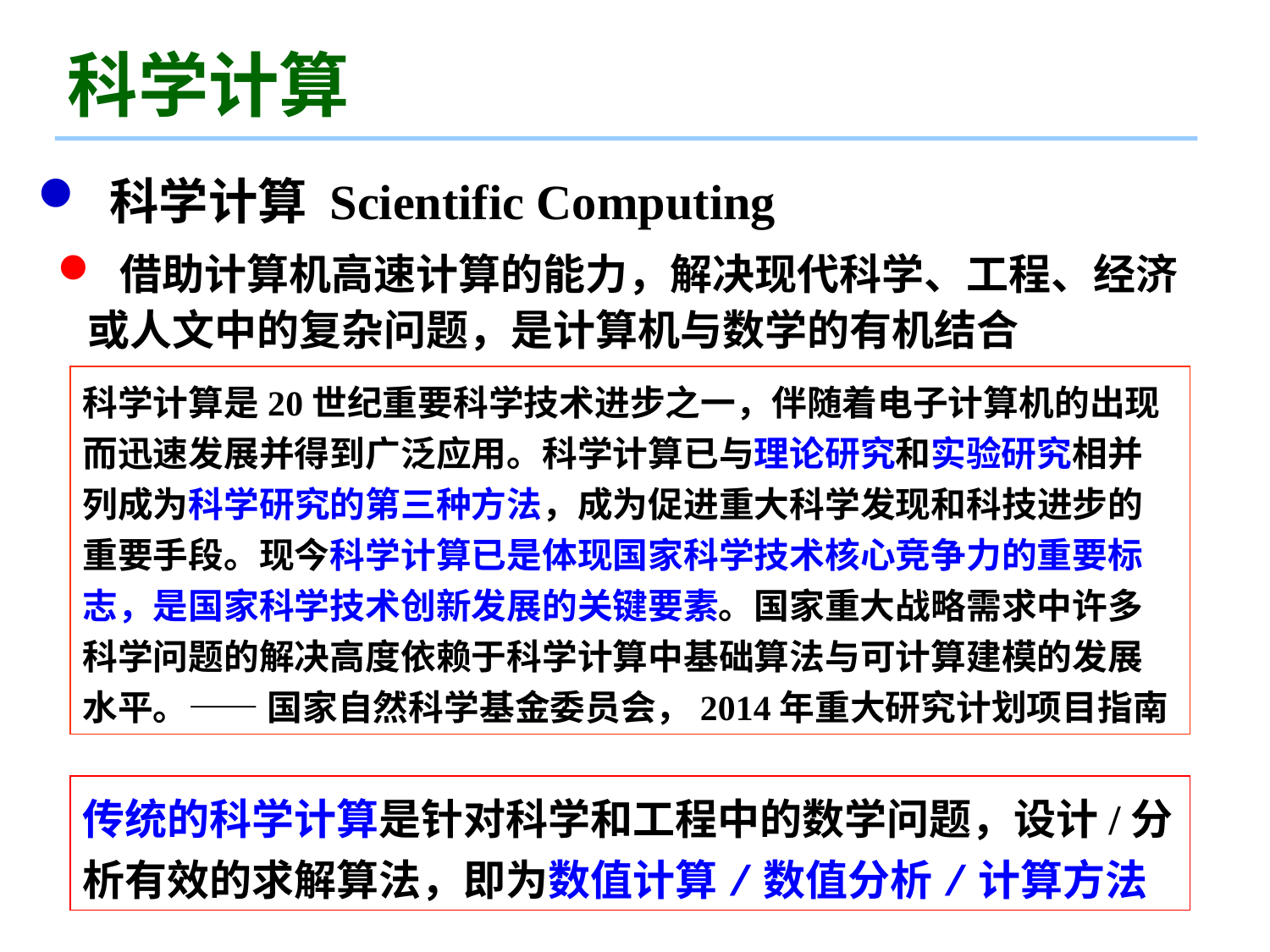

# 科学计算
 科学计算 Scientific Computing
 借助计算机高速计算的能力，解决现代科学、工程、经济或人文中的复杂问题，是计算机与数学的有机结合
科学计算是20世纪重要科学技术进步之一，伴随着电子计算机的出现而迅速发展并得到广泛应用。科学计算已与理论研究和实验研究相并列成为科学研究的第三种方法，成为促进重大科学发现和科技进步的重要手段。现今科学计算已是体现国家科学技术核心竞争力的重要标志，是国家科学技术创新发展的关键要素。国家重大战略需求中许多科学问题的解决高度依赖于科学计算中基础算法与可计算建模的发展水平。—— 国家自然科学基金委员会，2014年重大研究计划项目指南
传统的科学计算是针对科学和工程中的数学问题，设计/分析有效的求解算法，即为数值计算/数值分析/计算方法